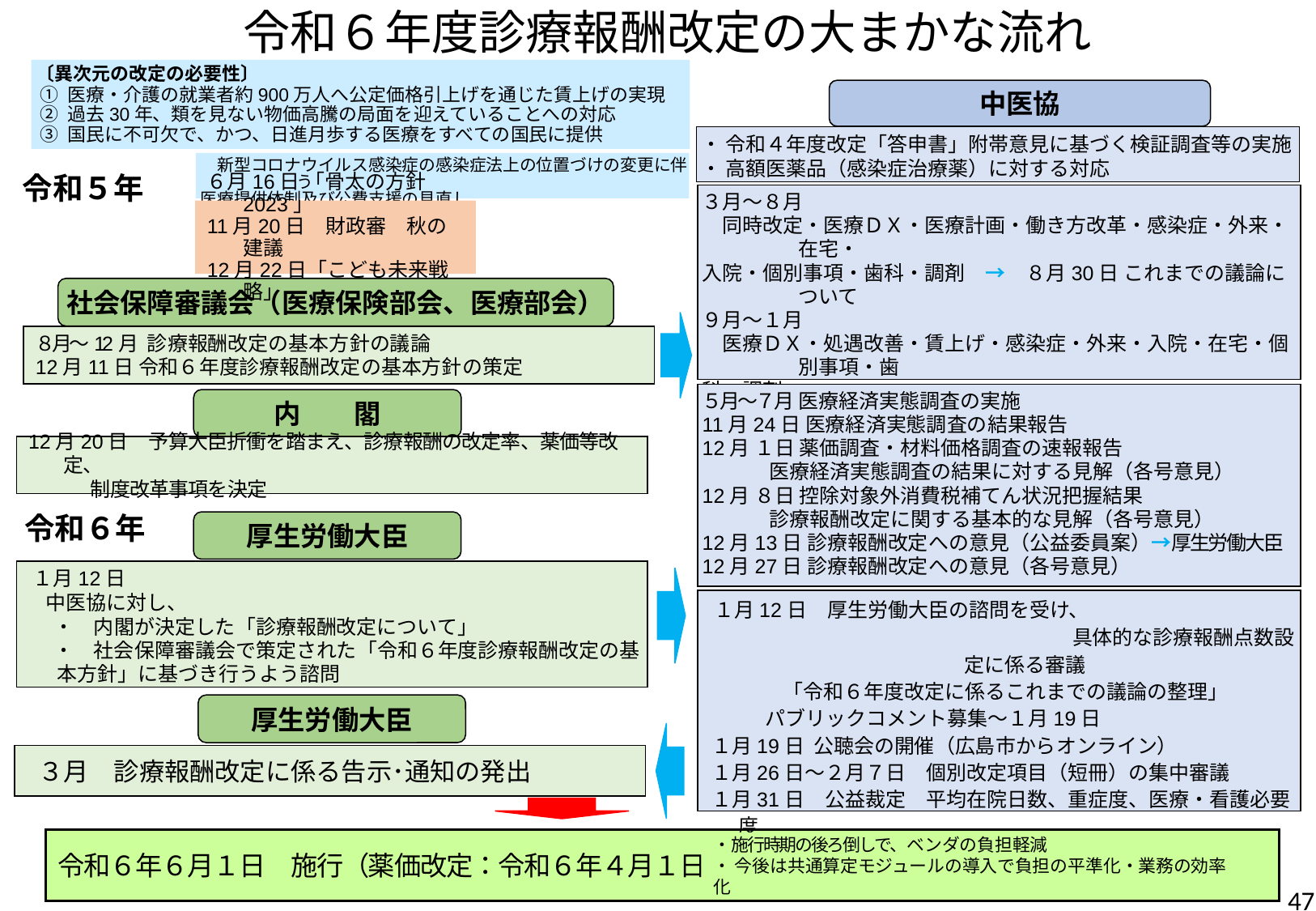

令和６年度診療報酬改定の大まかな流れ
〔異次元の改定の必要性〕
 ① 医療・介護の就業者約900万人へ公定価格引上げを通じた賃上げの実現
 ② 過去30年、類を見ない物価高騰の局面を迎えていることへの対応
 ③ 国民に不可欠で、かつ、日進月歩する医療をすべての国民に提供
中医協
・ 令和４年度改定「答申書」附帯意見に基づく検証調査等の実施
・ 高額医薬品（感染症治療薬）に対する対応
　新型コロナウイルス感染症の感染症法上の位置づけの変更に伴う
医療提供体制及び公費支援の見直し
令和５年
３月～８月
　同時改定・医療ＤＸ・医療計画・働き方改革・感染症・外来・在宅・
入院・個別事項・歯科・調剤　→　８月30日 これまでの議論について
９月～１月
　医療ＤＸ・処遇改善・賃上げ・感染症・外来・入院・在宅・個別事項・歯
科・調剤
  薬価制度・保険医療材料制度・費用対効果評価制度改革
　改定の基本方針を踏まえた対応・各分科会・部会での検討
６月16日 「骨太の方針2023」
11月20日　財政審　秋の建議
12月22日「こども未来戦略」
社会保障審議会（医療保険部会、医療部会）

８月～12月  診療報酬改定の基本方針の議論
12月11日 令和６年度診療報酬改定の基本方針の策定
５月～７月 医療経済実態調査の実施
11月24日 医療経済実態調査の結果報告
12月 １日 薬価調査・材料価格調査の速報報告
              医療経済実態調査の結果に対する見解（各号意見）
12月 ８日 控除対象外消費税補てん状況把握結果
              診療報酬改定に関する基本的な見解（各号意見）
12月13日 診療報酬改定への意見（公益委員案）→厚生労働大臣
12月27日 診療報酬改定への意見（各号意見）

内　　閣
12月20日　予算大臣折衝を踏まえ、診療報酬の改定率、薬価等改定、
               制度改革事項を決定
令和６年
厚生労働大臣
 １月12日
　 中医協に対し、
 ・　内閣が決定した「診療報酬改定について」
 ・　社会保障審議会で策定された「令和６年度診療報酬改定の基本方針」に基づき行うよう諮問

 １月12日　厚生労働大臣の諮問を受け、
　　　　　　　　　　　　　　　　　　具体的な診療報酬点数設定に係る審議
　　　　「令和６年度改定に係るこれまでの議論の整理」
 　　   パブリックコメント募集～１月19日
 １月19日  公聴会の開催（広島市からオンライン）
 １月26日～２月７日　個別改定項目（短冊）の集中審議
 １月31日　公益裁定　平均在院日数、重症度、医療・看護必要度
 ２月14日  厚生労働大臣に対し、改定案を答申
厚生労働大臣

 ３月　診療報酬改定に係る告示･通知の発出
令和６年６月１日　施行（薬価改定：令和６年４月１日　施行）
・ 施行時期の後ろ倒しで、ベンダの負担軽減
・ 今後は共通算定モジュールの導入で負担の平準化・業務の効率化
47